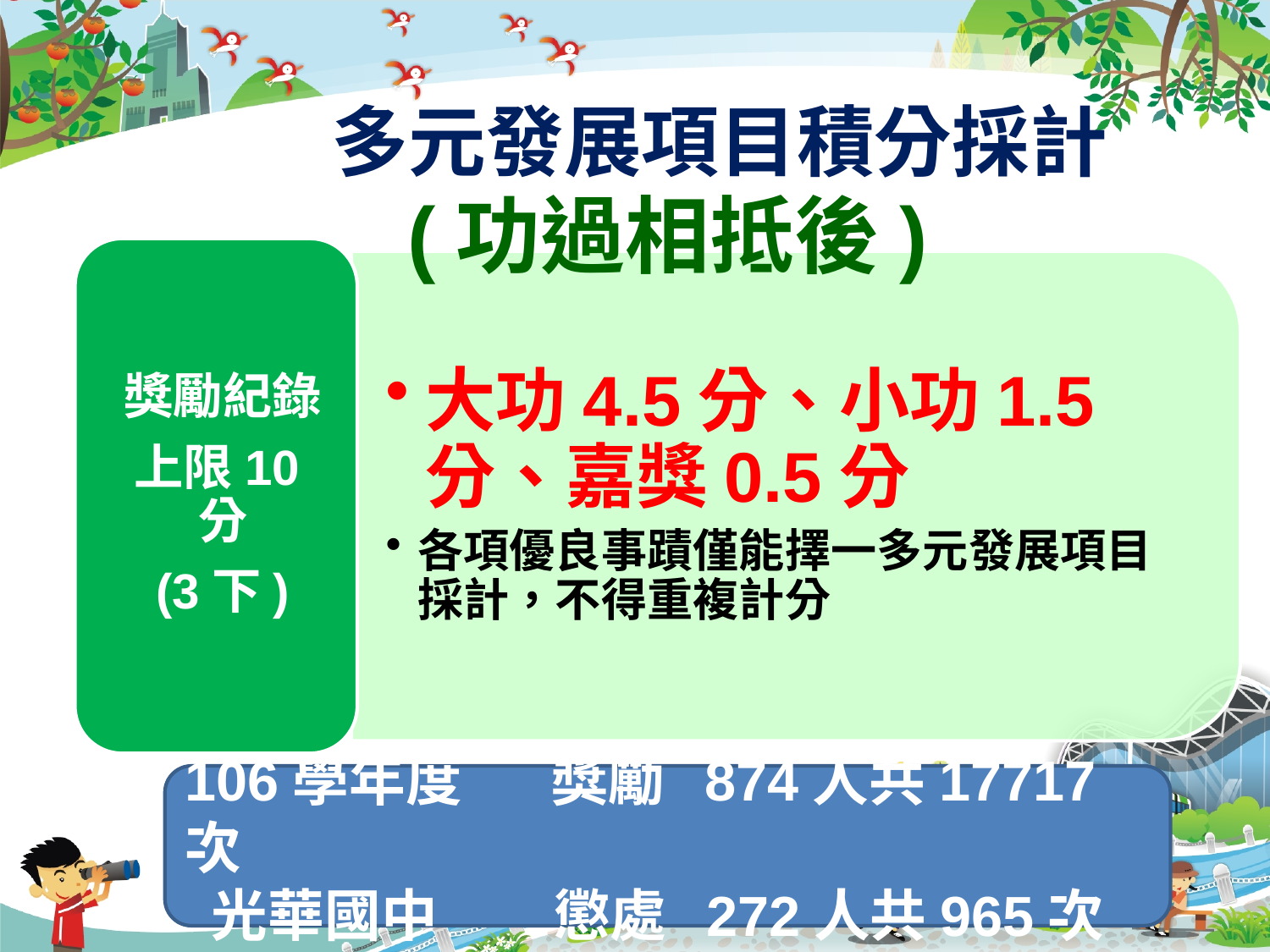

多元發展項目積分採計
大功4.5分、小功1.5分、嘉獎0.5分
各項優良事蹟僅能擇一多元發展項目採計，不得重複計分
獎勵紀錄
上限10分
(3下)
(功過相抵後)

106學年度       獎勵  874人共17717次
 光華國中         懲處  272人共965次